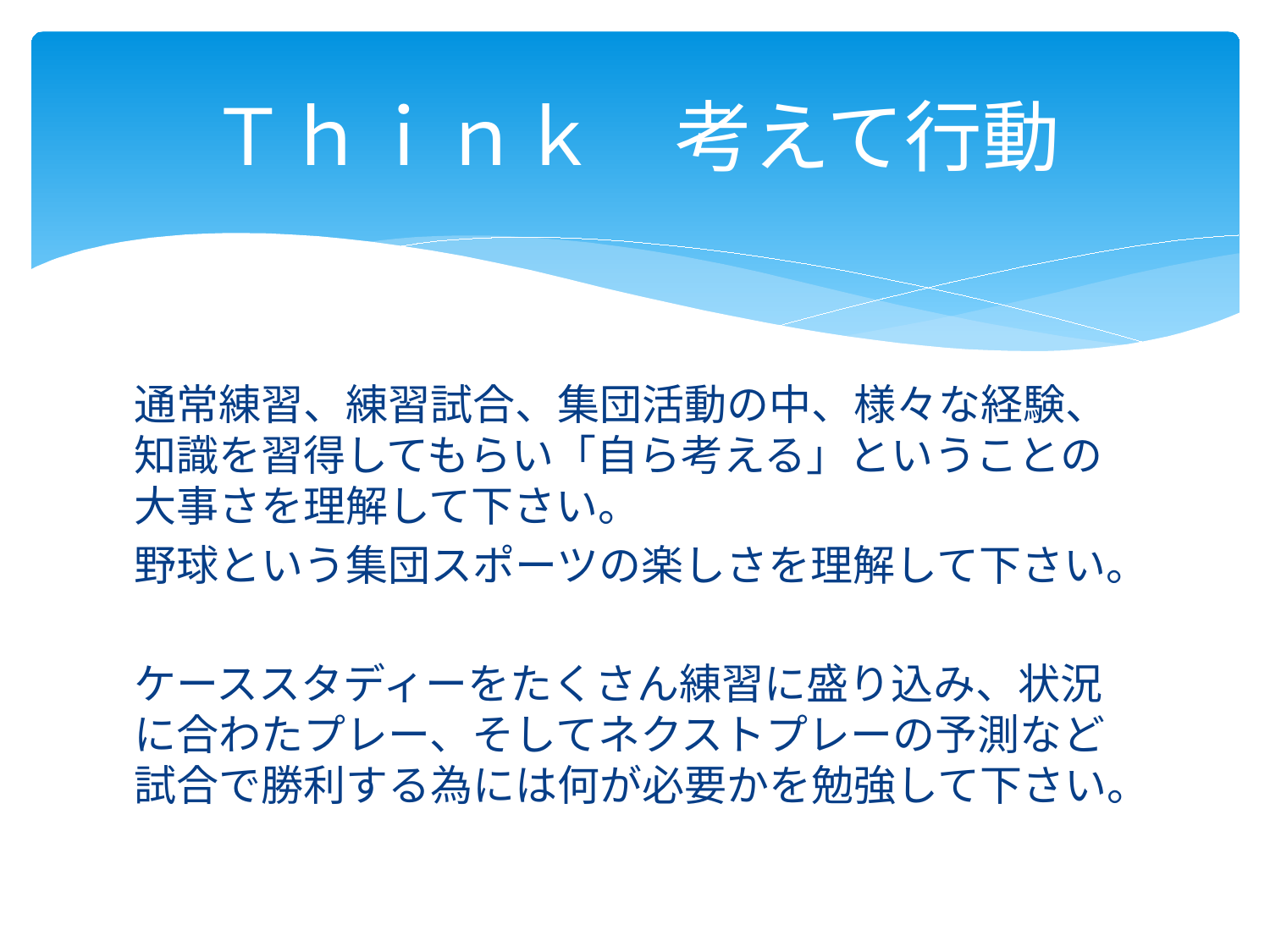

# Ｔｈｉｎｋ　考えて行動
通常練習、練習試合、集団活動の中、様々な経験、知識を習得してもらい「自ら考える」ということの大事さを理解して下さい。
野球という集団スポーツの楽しさを理解して下さい。

ケーススタディーをたくさん練習に盛り込み、状況に合わたプレー、そしてネクストプレーの予測など試合で勝利する為には何が必要かを勉強して下さい。